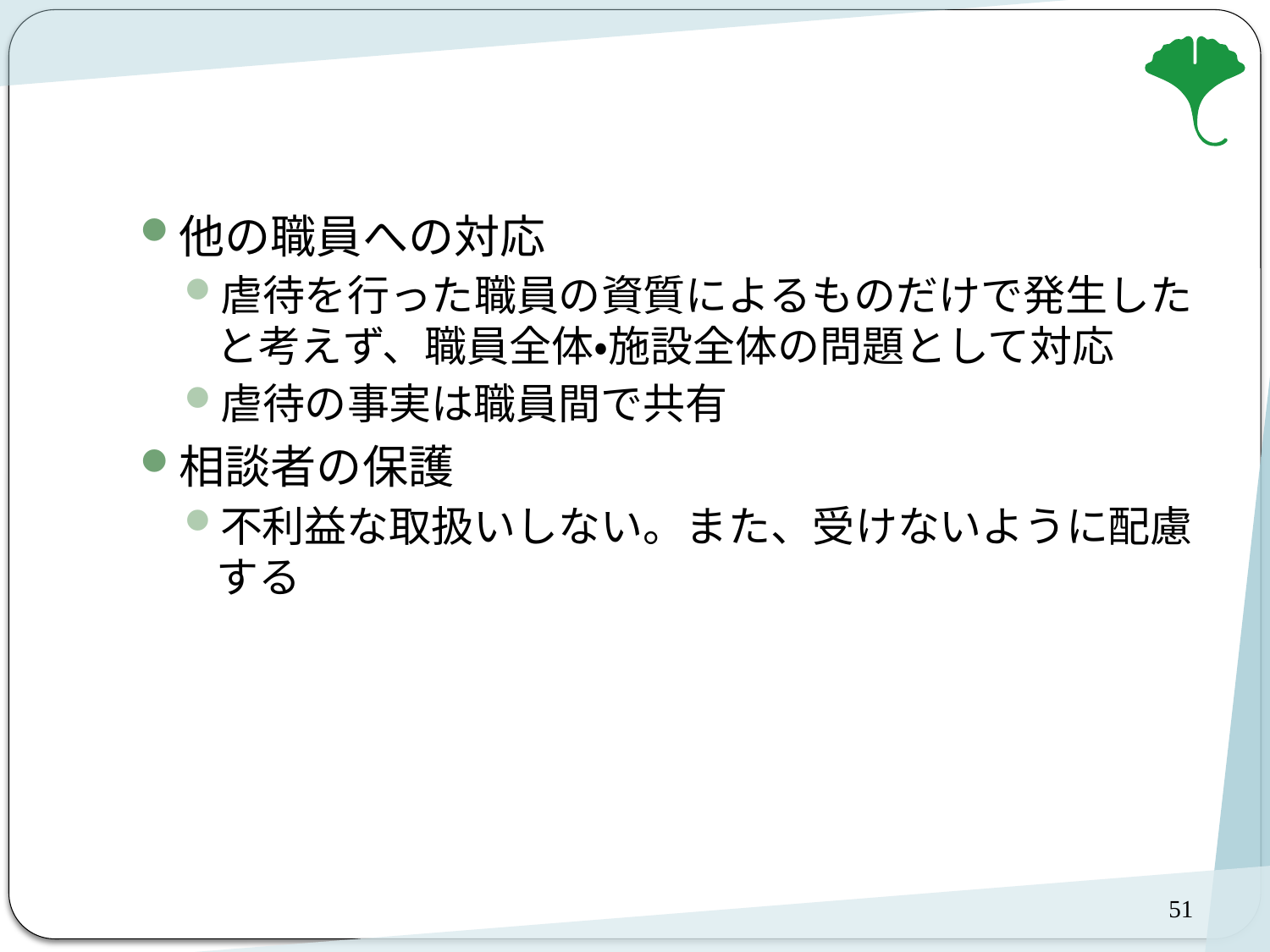

#
他の職員への対応
虐待を行った職員の資質によるものだけで発生したと考えず、職員全体・施設全体の問題として対応
虐待の事実は職員間で共有
相談者の保護
不利益な取扱いしない。また、受けないように配慮する

51